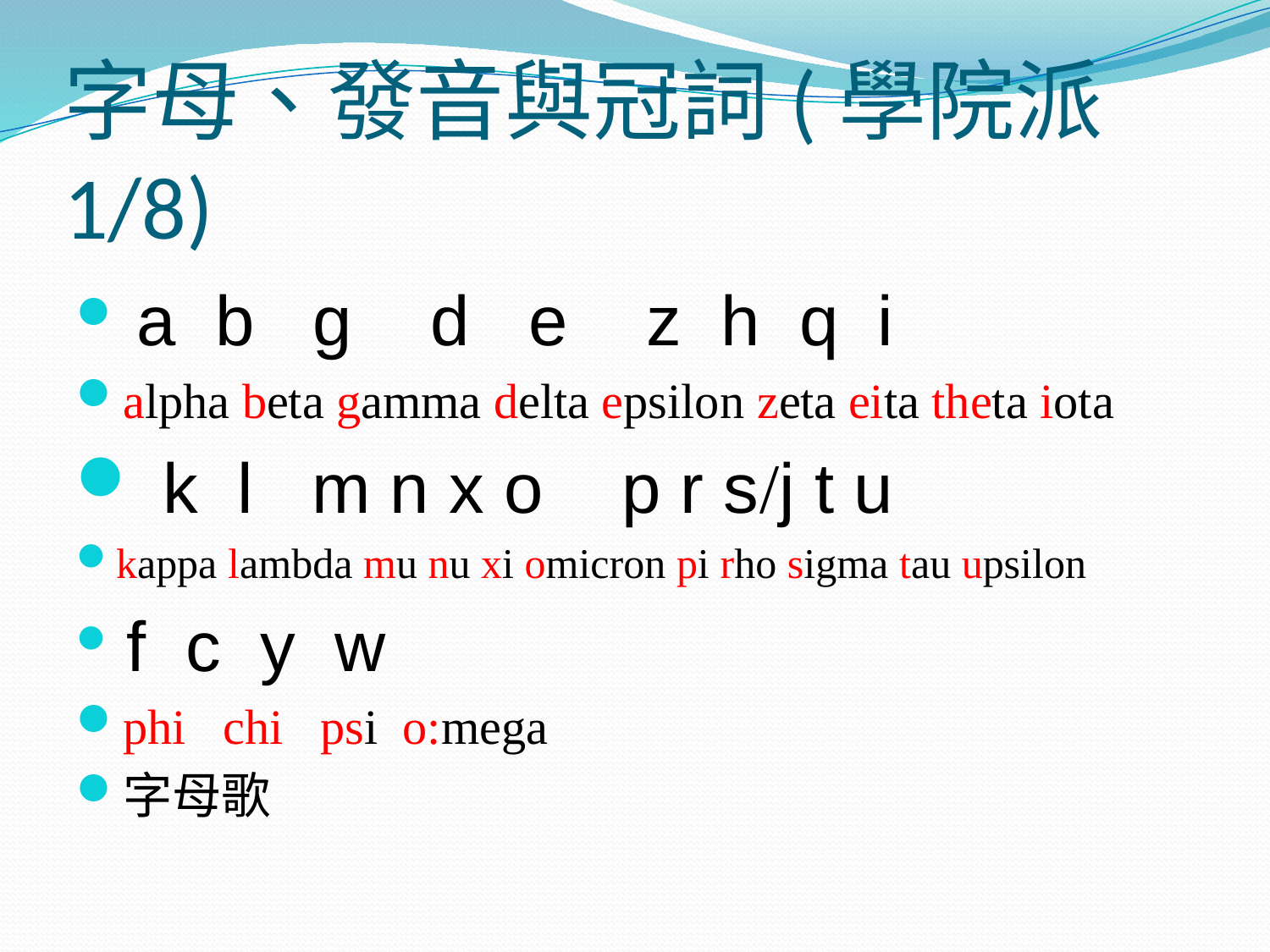

# 字母、發音與冠詞(學院派1/8)
 a  b   g    d   e    z  h  q  i
alpha beta gamma delta epsilon zeta eita theta iota
 k  l   m n x o    p r s/j t u
kappa lambda mu nu xi omicron pi rho sigma tau upsilon
 f  c  y  w
phi   chi   psi  o:mega
字母歌